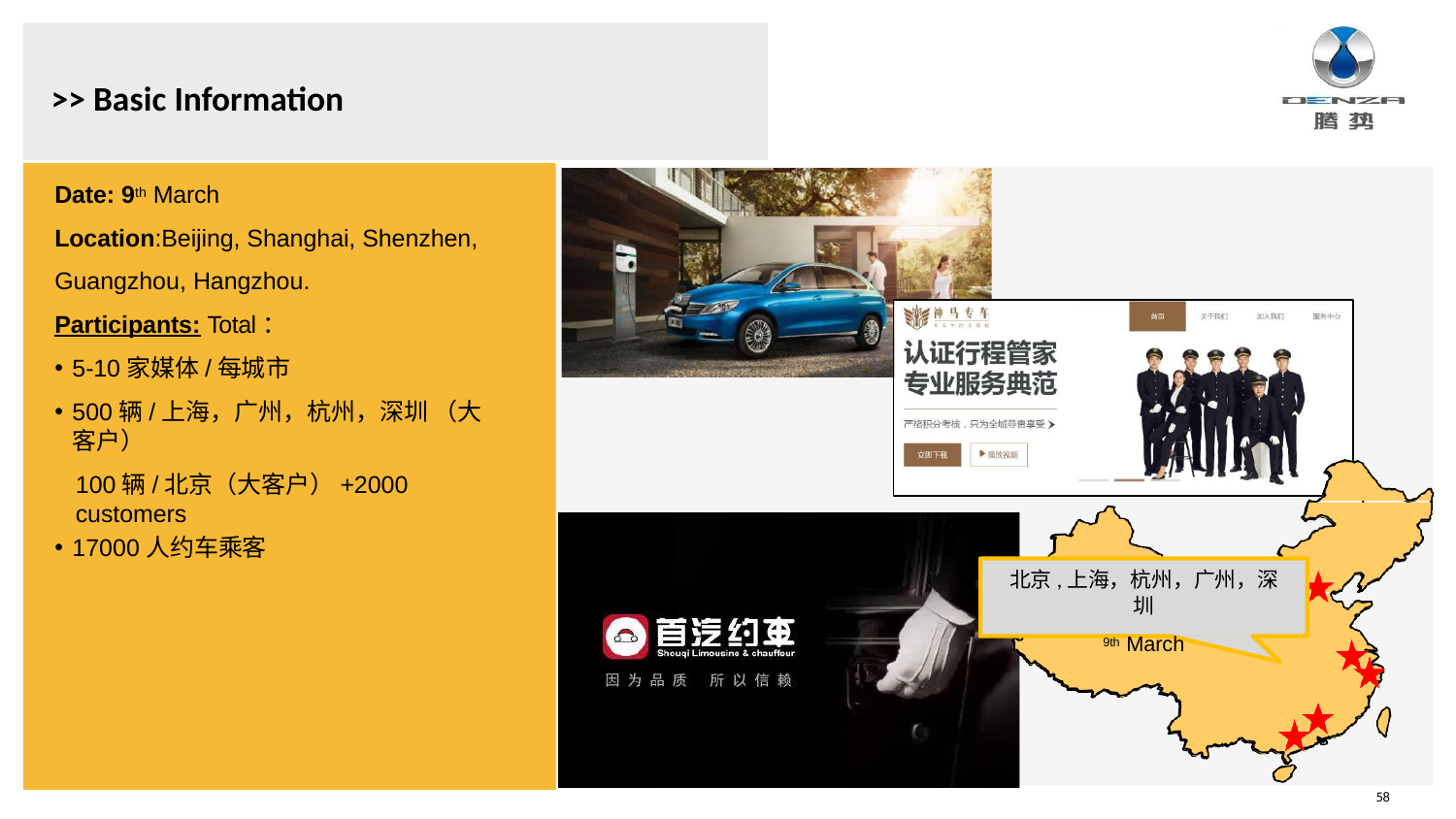

# >> Basic Information

Date: 9th March
Location:Beijing, Shanghai, Shenzhen,  Guangzhou, Hangzhou.
Participants: Total：
5-10家媒体/每城市
500辆/上海，广州，杭州，深圳 （大客户）
100辆/北京（大客户）+2000 customers
17000人约车乘客

北京,上海，杭州，广州，深圳
9th March

58